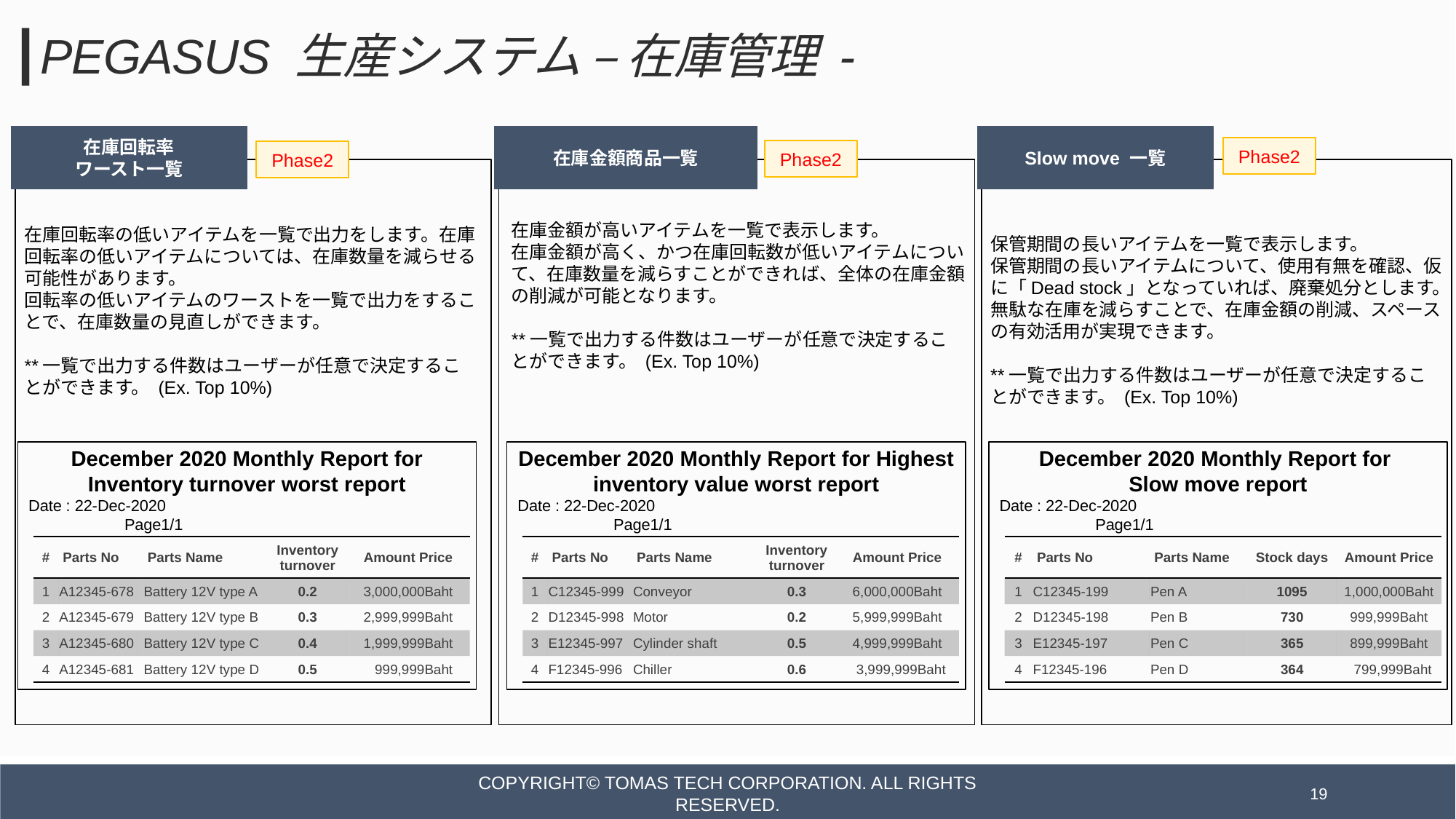

┃PEGASUS 生産システム – 在庫管理 -
在庫回転率
ワースト一覧
在庫金額商品一覧
Slow move 一覧
Phase2
Phase2
Phase2

在庫金額が高いアイテムを一覧で表示します。
在庫金額が高く、かつ在庫回転数が低いアイテムについて、在庫数量を減らすことができれば、全体の在庫金額の削減が可能となります。

**一覧で出力する件数はユーザーが任意で決定することができます。 (Ex. Top 10%)
在庫回転率の低いアイテムを一覧で出力をします。在庫回転率の低いアイテムについては、在庫数量を減らせる可能性があります。
回転率の低いアイテムのワーストを一覧で出力をすることで、在庫数量の見直しができます。

**一覧で出力する件数はユーザーが任意で決定することができます。 (Ex. Top 10%)
保管期間の長いアイテムを一覧で表示します。
保管期間の長いアイテムについて、使用有無を確認、仮に「Dead stock」となっていれば、廃棄処分とします。無駄な在庫を減らすことで、在庫金額の削減、スペースの有効活用が実現できます。

**一覧で出力する件数はユーザーが任意で決定することができます。 (Ex. Top 10%)
December 2020 Monthly Report for Inventory turnover worst report
Date : 22-Dec-2020                                                                                           Page1/1

December 2020 Monthly Report for Highest inventory value worst report
Date : 22-Dec-2020                                                                                           Page1/1

December 2020 Monthly Report for
Slow move report
Date : 22-Dec-2020                                                                                           Page1/1

| # | Parts No | Parts Name | Inventory turnover | Amount Price |
| --- | --- | --- | --- | --- |
| 1 | A12345-678 | Battery 12V type A | 0.2 | 3,000,000Baht |
| 2 | A12345-679 | Battery 12V type B | 0.3 | 2,999,999Baht |
| 3 | A12345-680 | Battery 12V type C | 0.4 | 1,999,999Baht |
| 4 | A12345-681 | Battery 12V type D | 0.5 | 999,999Baht |
| # | Parts No | Parts Name | Inventory turnover | Amount Price |
| --- | --- | --- | --- | --- |
| 1 | C12345-999 | Conveyor | 0.3 | 6,000,000Baht |
| 2 | D12345-998 | Motor | 0.2 | 5,999,999Baht |
| 3 | E12345-997 | Cylinder shaft | 0.5 | 4,999,999Baht |
| 4 | F12345-996 | Chiller | 0.6 | 3,999,999Baht |
| # | Parts No | Parts Name | Stock days | Amount Price |
| --- | --- | --- | --- | --- |
| 1 | C12345-199 | Pen A | 1095 | 1,000,000Baht |
| 2 | D12345-198 | Pen B | 730 | 999,999Baht |
| 3 | E12345-197 | Pen C | 365 | 899,999Baht |
| 4 | F12345-196 | Pen D | 364 | 799,999Baht |
Copyright© TOMAS TECH CORPORATION. All rights reserved.
19